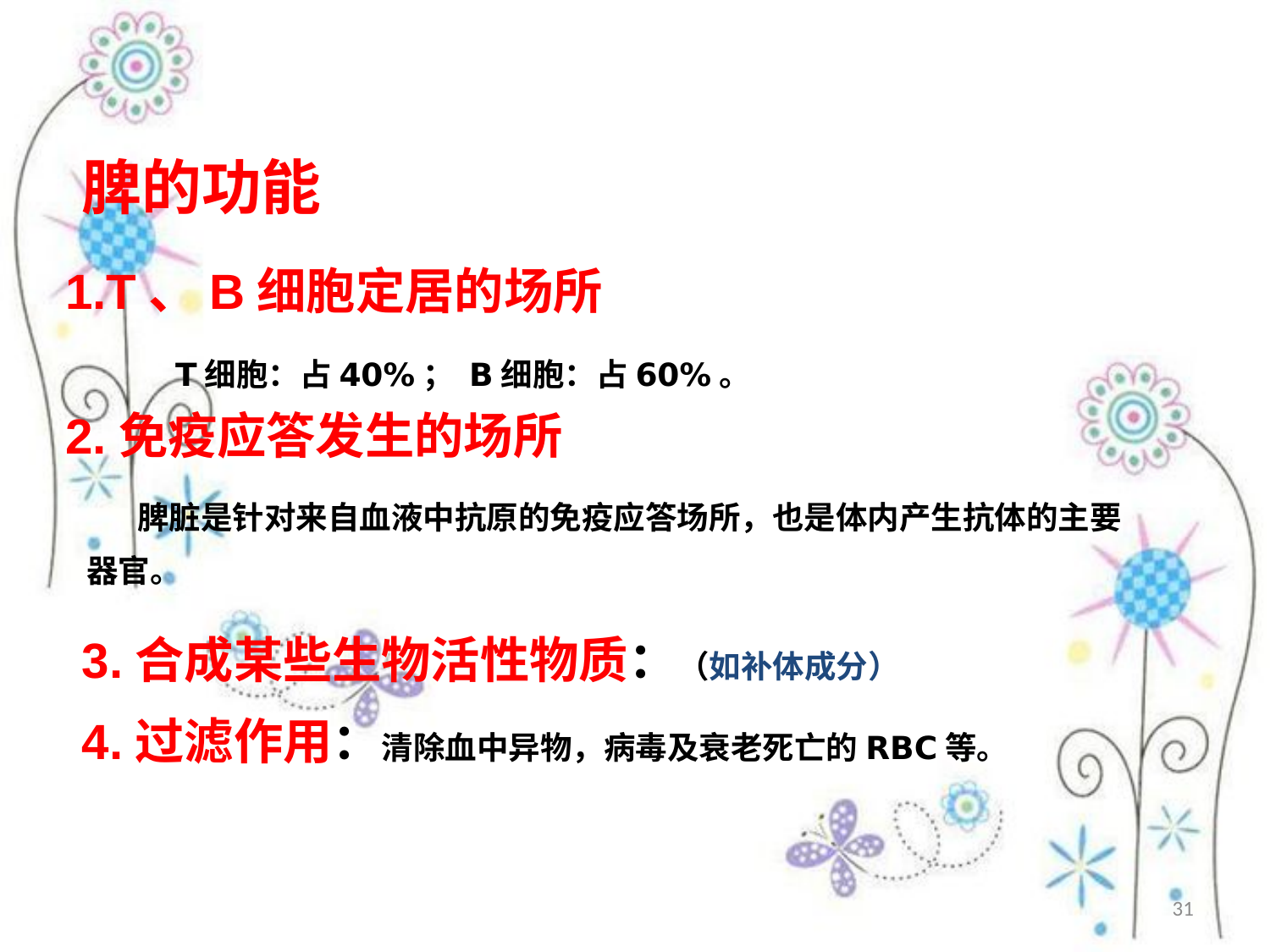

脾的功能
1.T、B细胞定居的场所
        T细胞：占40%； B细胞：占60%。
2.免疫应答发生的场所
      脾脏是针对来自血液中抗原的免疫应答场所，也是体内产生抗体的主要器官。
3.合成某些生物活性物质：（如补体成分）
4.过滤作用：清除血中异物，病毒及衰老死亡的RBC等。
31